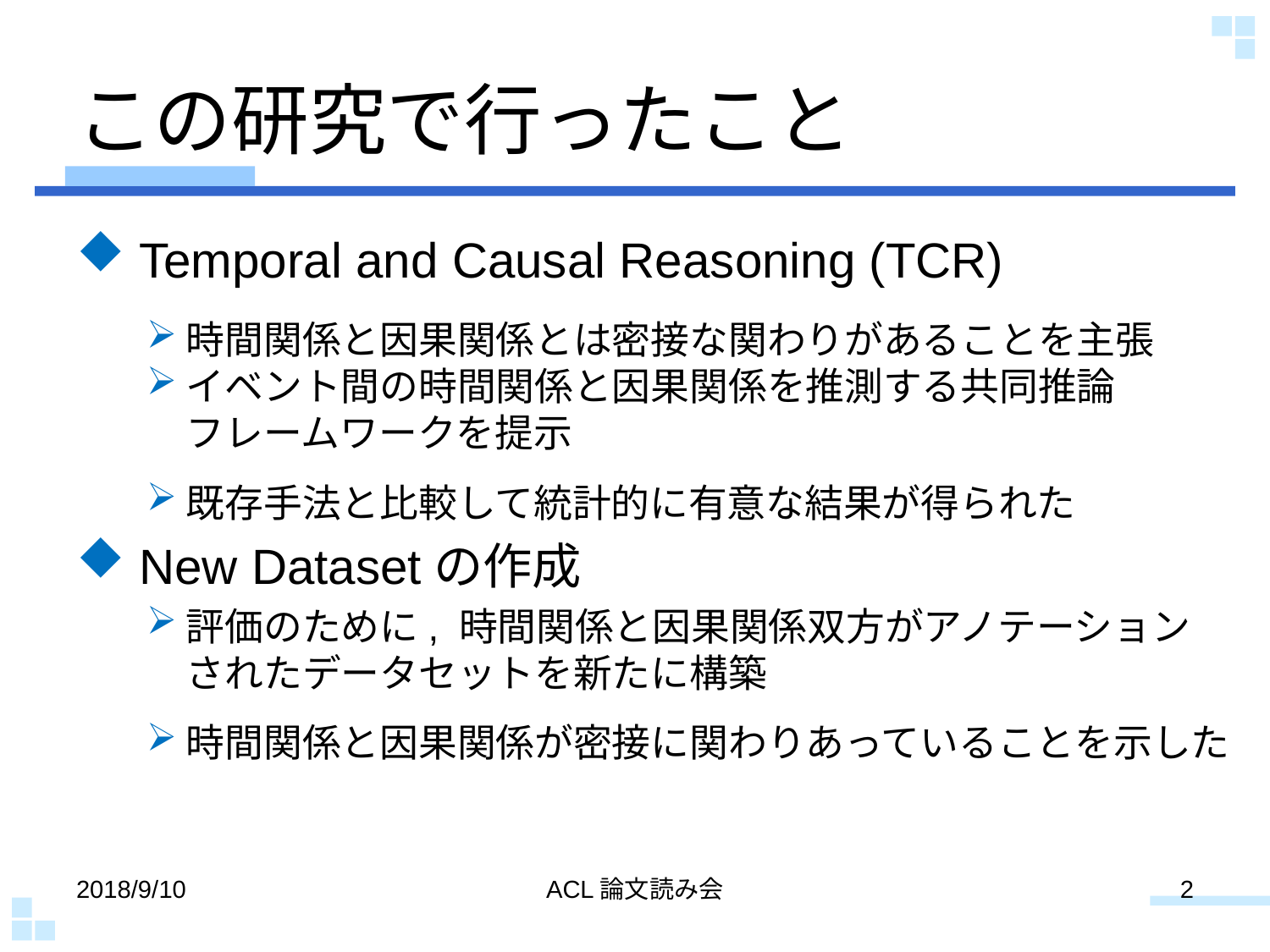

# この研究で行ったこと
 Temporal and Causal Reasoning (TCR)

 New Datasetの作成
時間関係と因果関係とは密接な関わりがあることを主張
イベント間の時間関係と因果関係を推測する共同推論
フレームワークを提示
既存手法と比較して統計的に有意な結果が得られた
評価のために, 時間関係と因果関係双方がアノテーション
されたデータセットを新たに構築
時間関係と因果関係が密接に関わりあっていることを示した
2018/9/10
ACL論文読み会
2